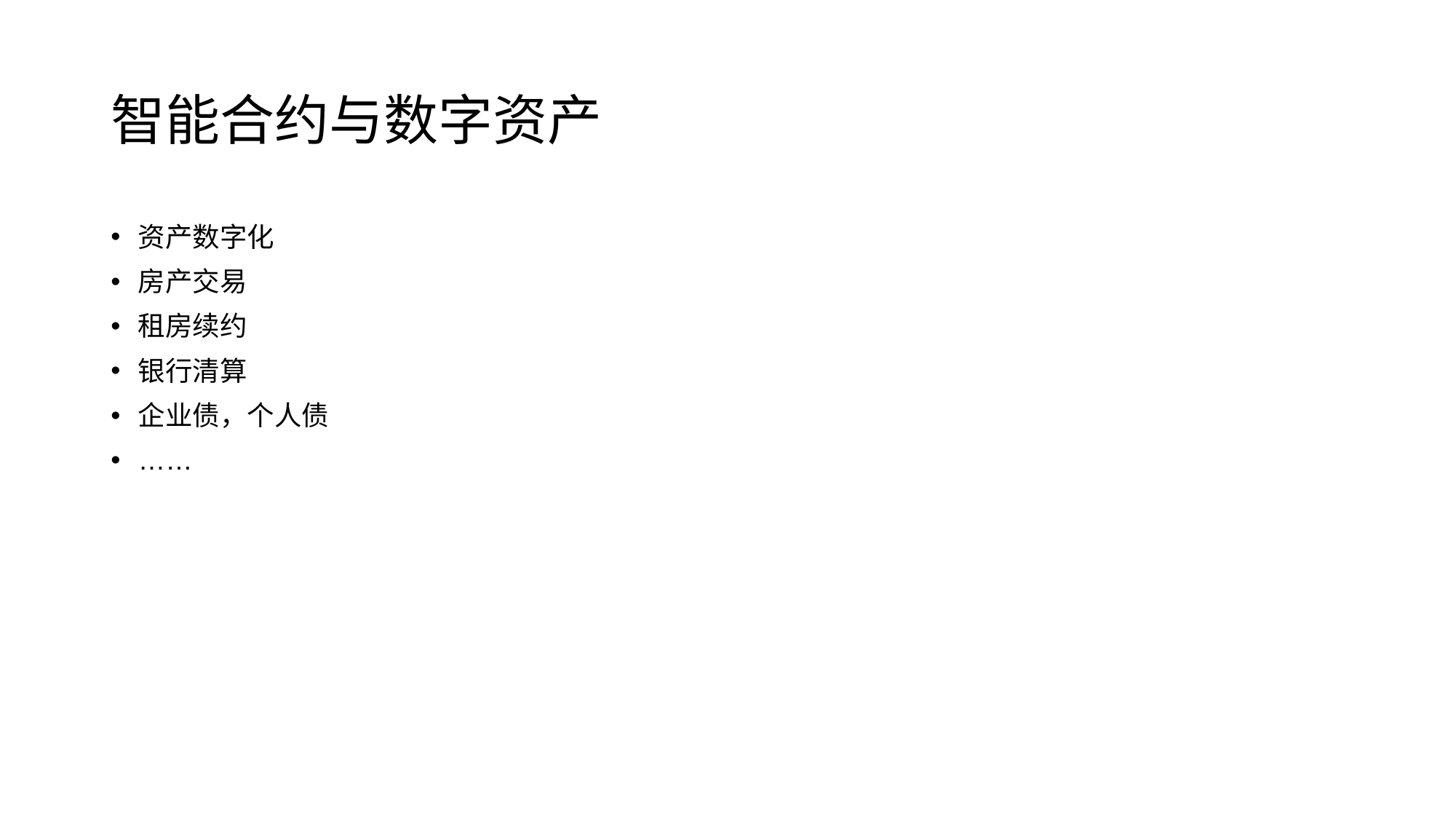

# 智能合约与数字资产
资产数字化
房产交易
租房续约
银行清算
企业债，个人债
……